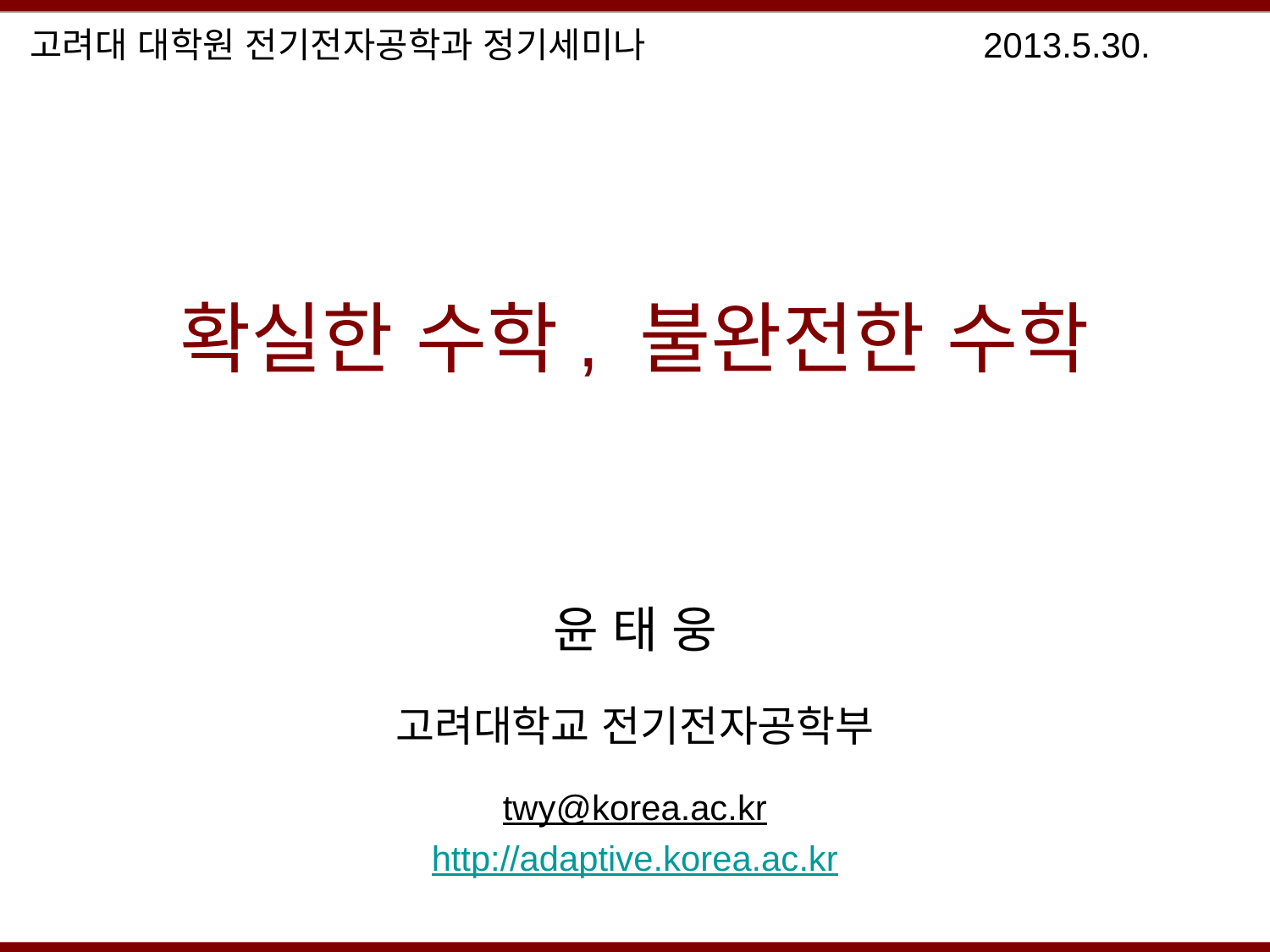

고려대 대학원 전기전자공학과 정기세미나                                 2013.5.30.
# 확실한 수학, 불완전한 수학
윤 태 웅

고려대학교 전기전자공학부
twy@korea.ac.kr
http://adaptive.korea.ac.kr